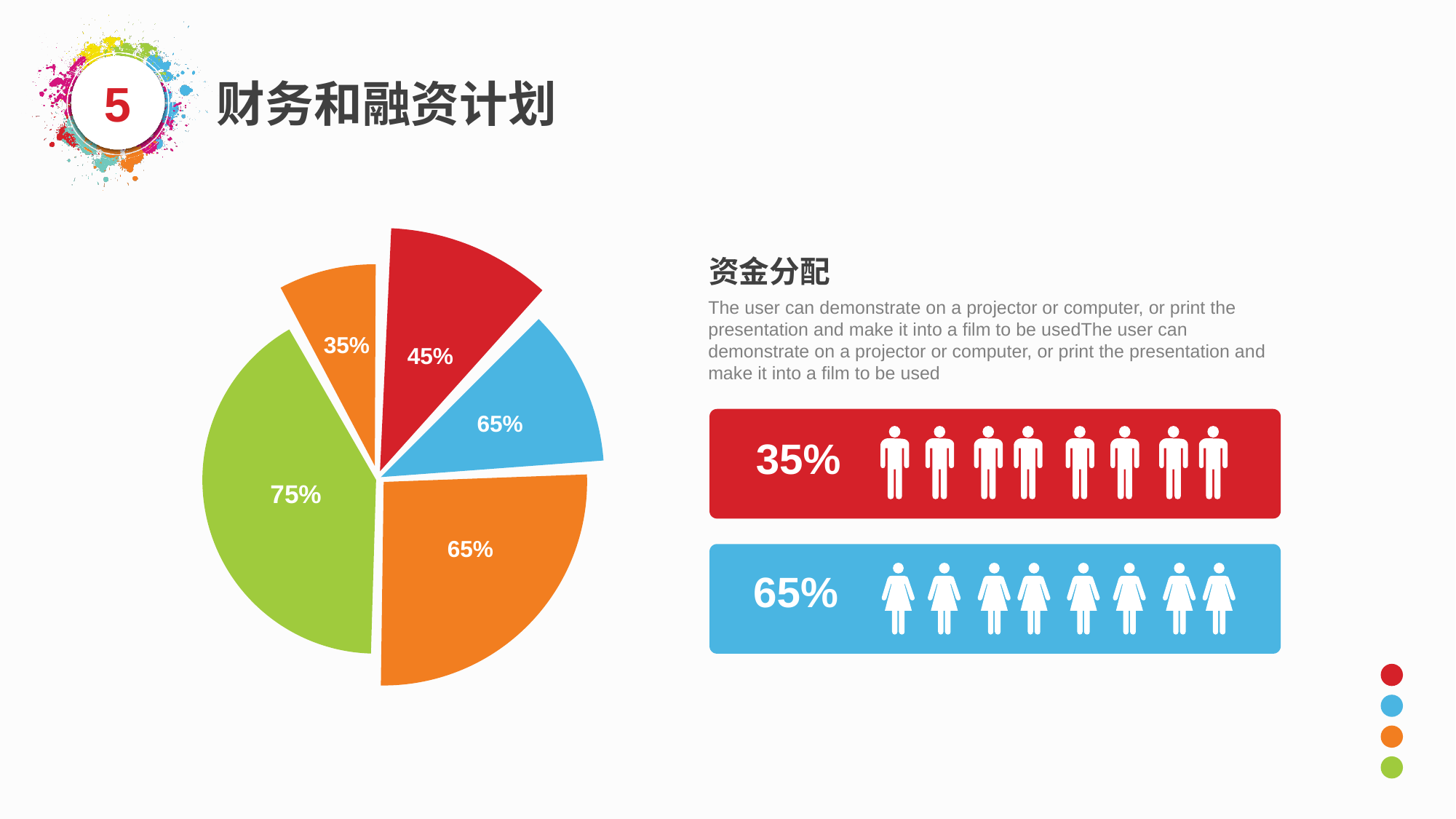

5
财务和融资计划

35%
45%
65%
75%
65%
资金分配
The user can demonstrate on a projector or computer, or print the presentation and make it into a film to be usedThe user can demonstrate on a projector or computer, or print the presentation and make it into a film to be used

35%

65%